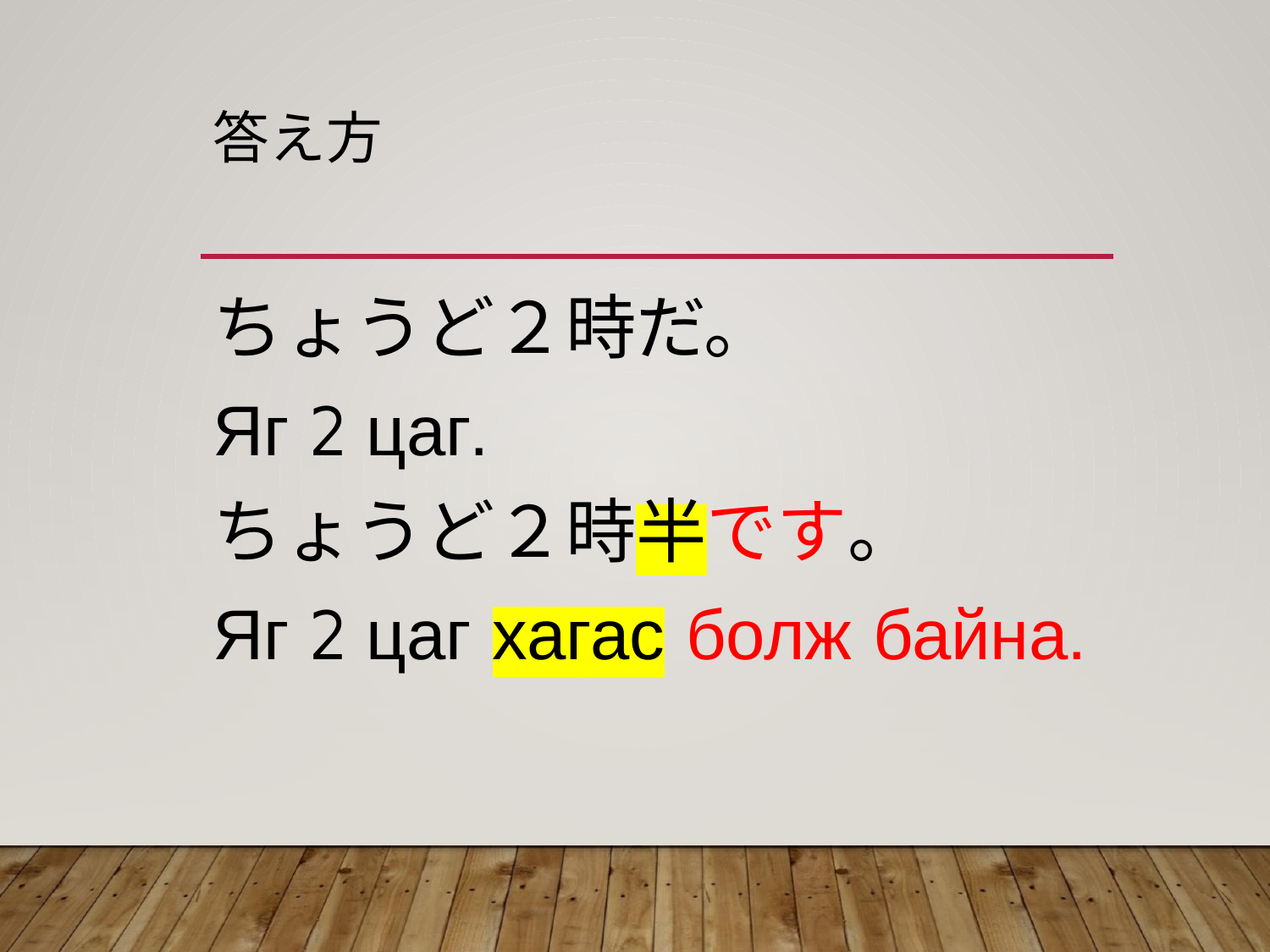

# 答え方
ちょうど２時だ。
Яг 2 цаг.
ちょうど２時半です。
Яг 2 цаг хагас болж байна.